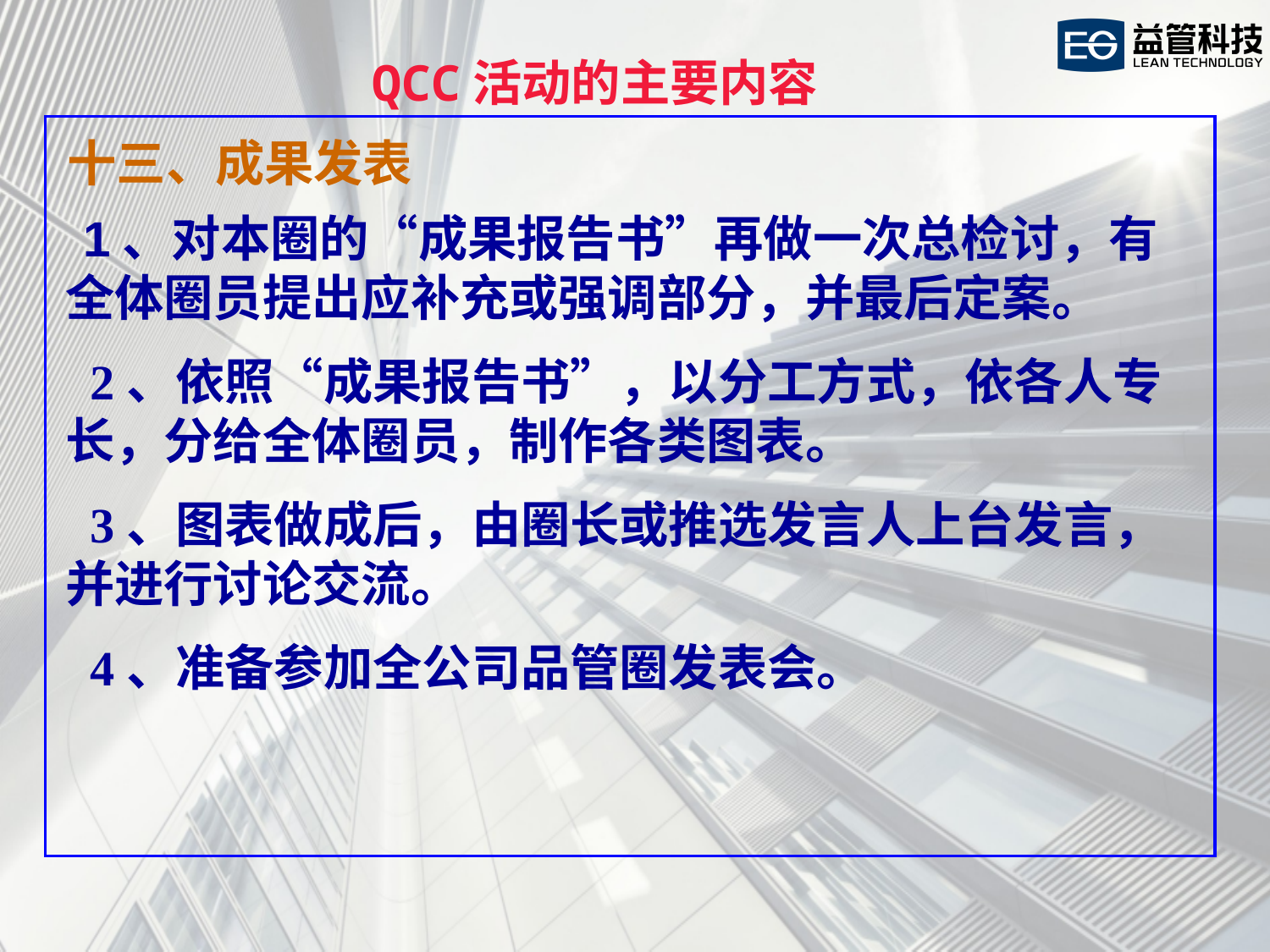

QCC活动的主要内容

十三、成果发表
  1、对本圈的“成果报告书”再做一次总检讨，有全体圈员提出应补充或强调部分，并最后定案。
  2、依照“成果报告书”，以分工方式，依各人专长，分给全体圈员，制作各类图表。
  3、图表做成后，由圈长或推选发言人上台发言，并进行讨论交流。
  4、准备参加全公司品管圈发表会。